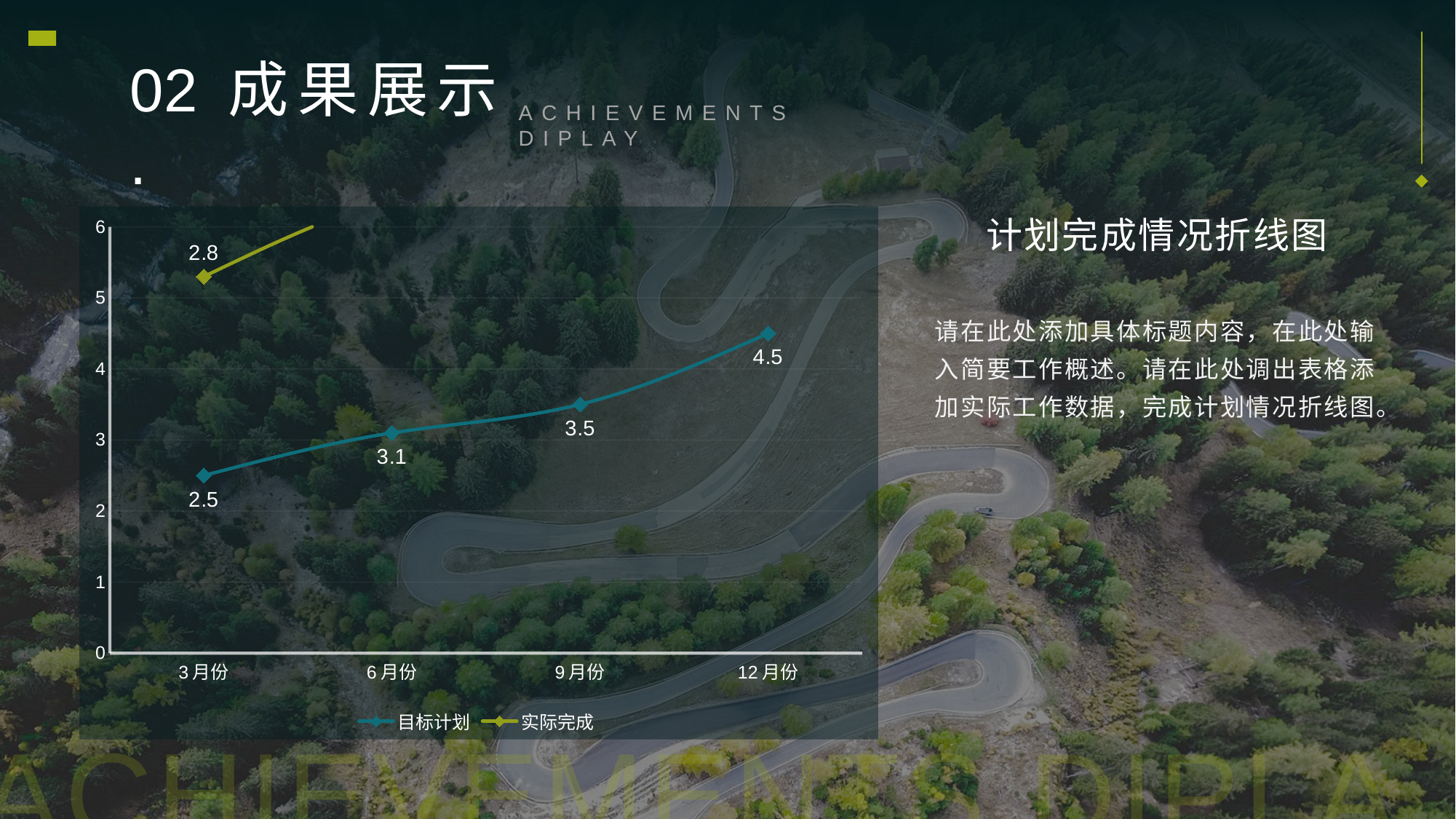

02.
成果展示
ACHIEVEMENTS DIPLAY

### Chart

| Category | 目标计划 | 实际完成  |
|---|---|---|
| 3月份 | 2.5 | 2.8 |
| 6月份 | 3.1 | 3.3 |
| 9月份 | 3.5 | 3.7 |
| 12月份 | 4.5 | 4.9 |
计划完成情况折线图
请在此处添加具体标题内容，在此处输入简要工作概述。请在此处调出表格添加实际工作数据，完成计划情况折线图。

ACHIEVEMENTS DIPLAY